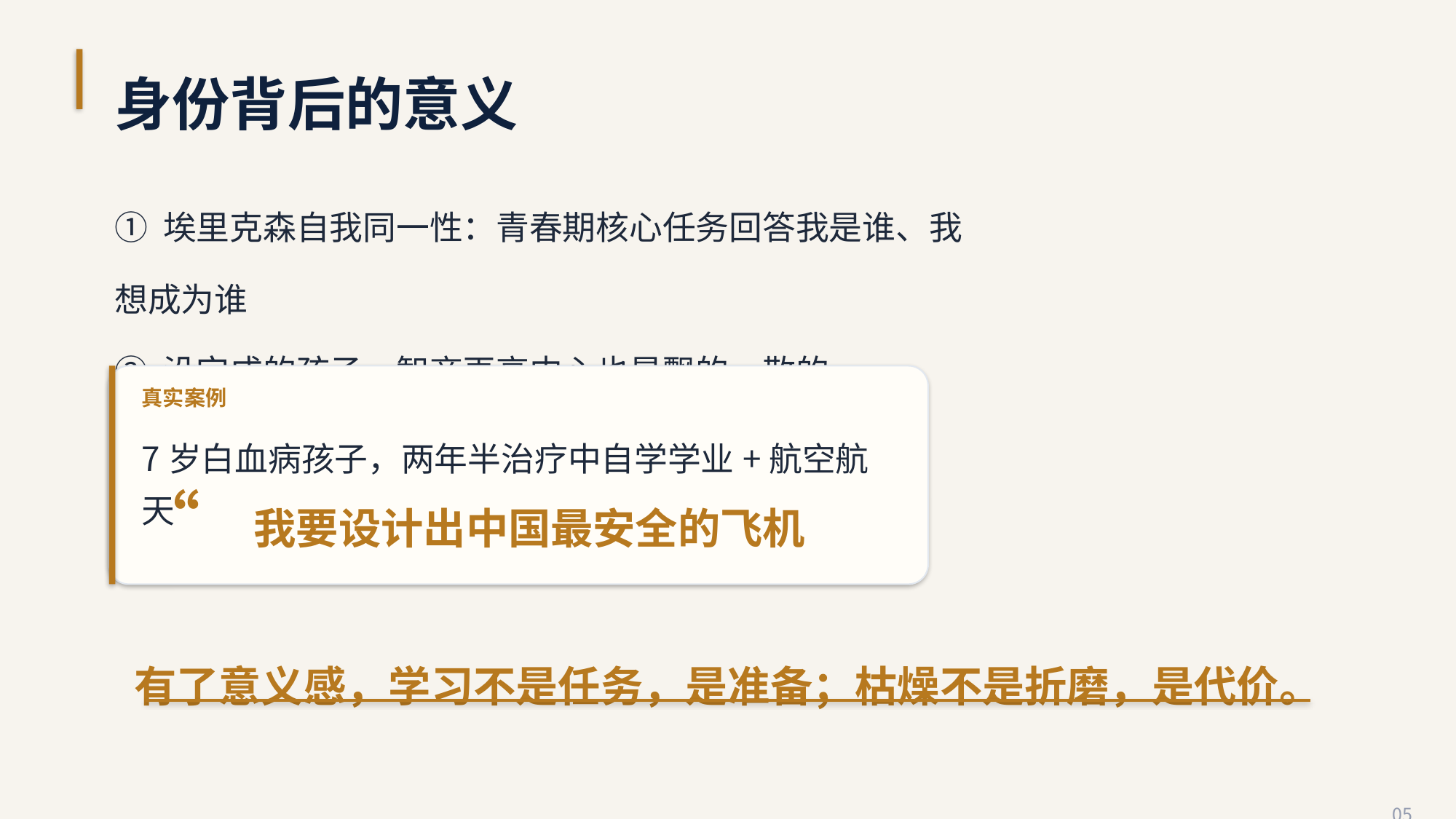

身份背后的意义
① 埃里克森自我同一性：青春期核心任务回答我是谁、我想成为谁
② 没完成的孩子，智商再高内心也是飘的、散的

真实案例
7岁白血病孩子，两年半治疗中自学学业+航空航天
“
我要设计出中国最安全的飞机
有了意义感，学习不是任务，是准备；枯燥不是折磨，是代价。

05